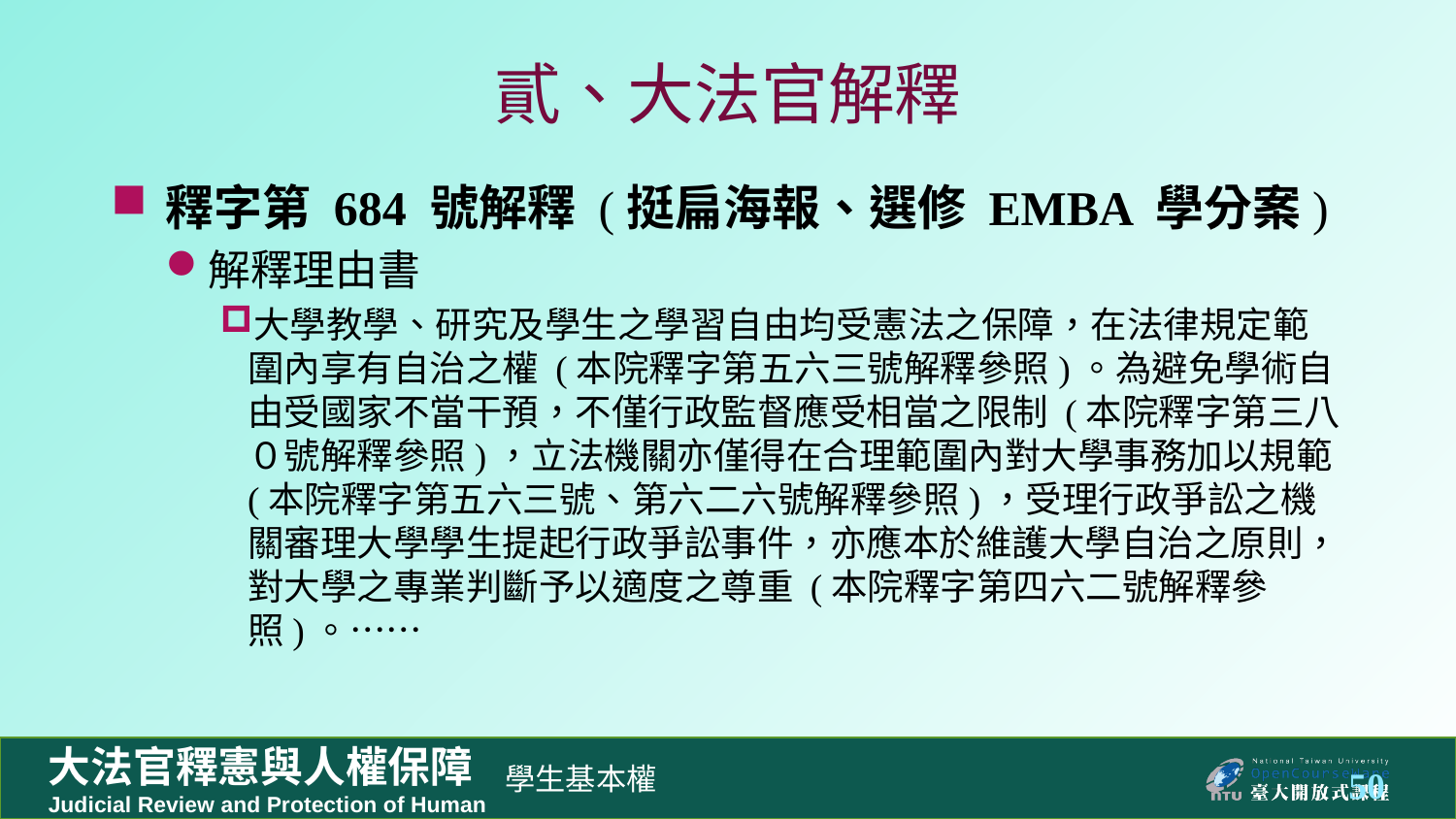

# 貳、大法官解釋
釋字第 684 號解釋 (挺扁海報、選修 EMBA 學分案)
解釋理由書
大學教學、研究及學生之學習自由均受憲法之保障，在法律規定範圍內享有自治之權 (本院釋字第五六三號解釋參照)。為避免學術自由受國家不當干預，不僅行政監督應受相當之限制 (本院釋字第三八０號解釋參照)，立法機關亦僅得在合理範圍內對大學事務加以規範 (本院釋字第五六三號、第六二六號解釋參照)，受理行政爭訟之機關審理大學學生提起行政爭訟事件，亦應本於維護大學自治之原則，對大學之專業判斷予以適度之尊重 (本院釋字第四六二號解釋參照)。……